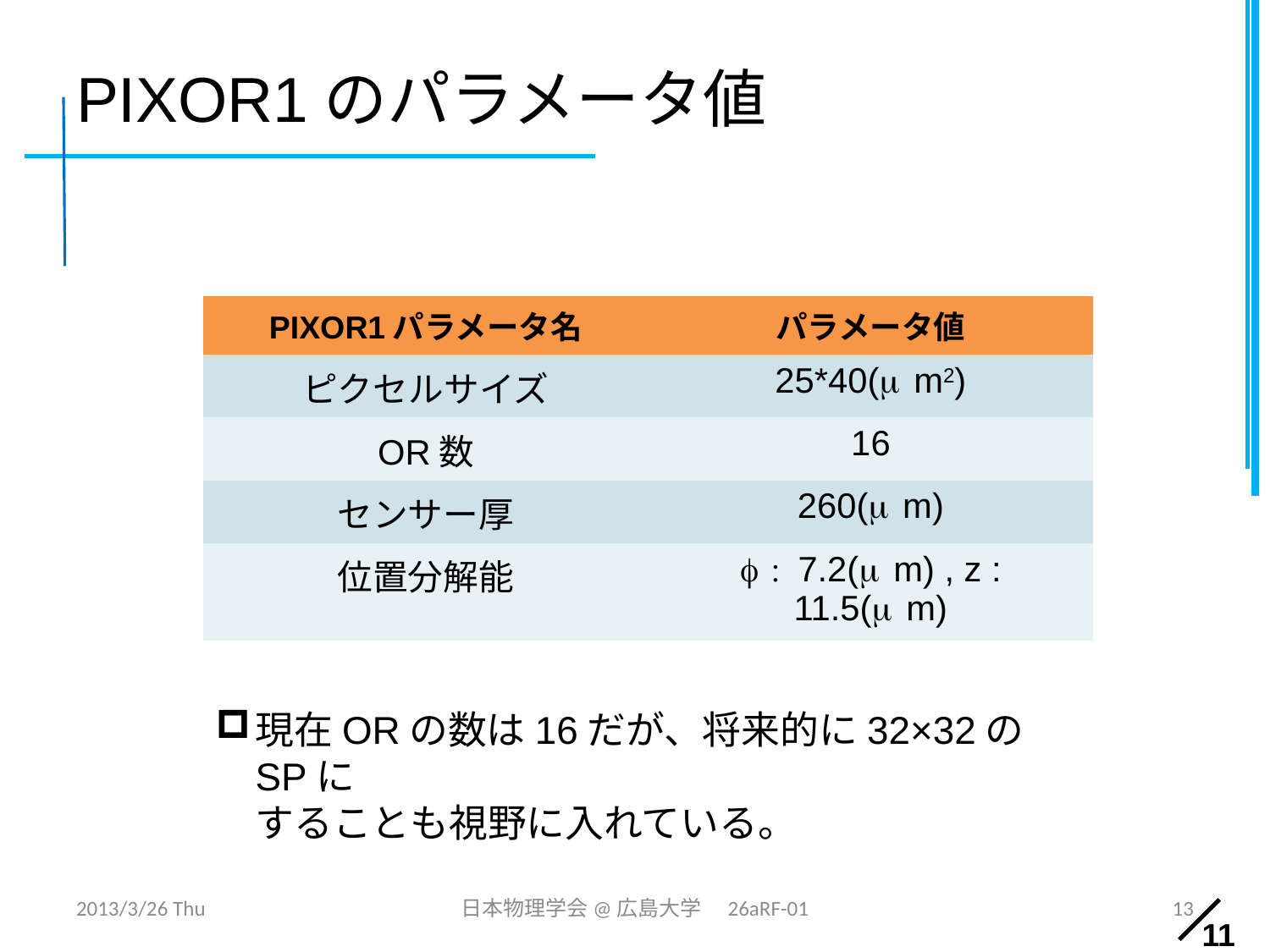

# PIXOR1のパラメータ値
| PIXOR1パラメータ名 | パラメータ値 |
| --- | --- |
| ピクセルサイズ | 25\*40(μm2) |
| OR数 | 16 |
| センサー厚 | 260(μm) |
| 位置分解能 | φ : 7.2(μm) , z : 11.5(μm) |
現在ORの数は16だが、将来的に32×32のSPに
することも視野に入れている。
2013/3/26 Thu
日本物理学会@広島大学　26aRF-01
13